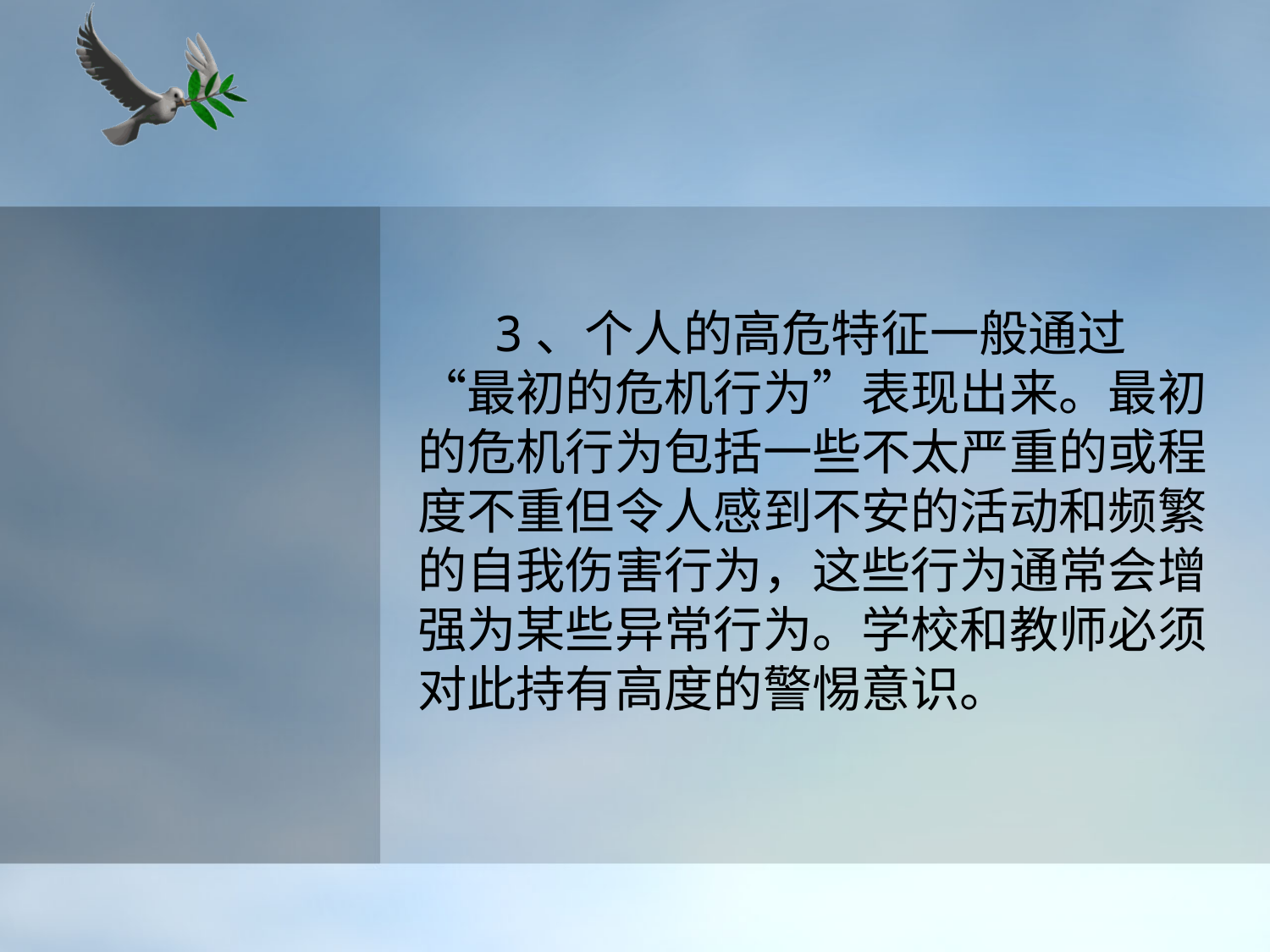

# 3、个人的高危特征一般通过“最初的危机行为”表现出来。最初的危机行为包括一些不太严重的或程度不重但令人感到不安的活动和频繁的自我伤害行为，这些行为通常会增强为某些异常行为。学校和教师必须对此持有高度的警惕意识。